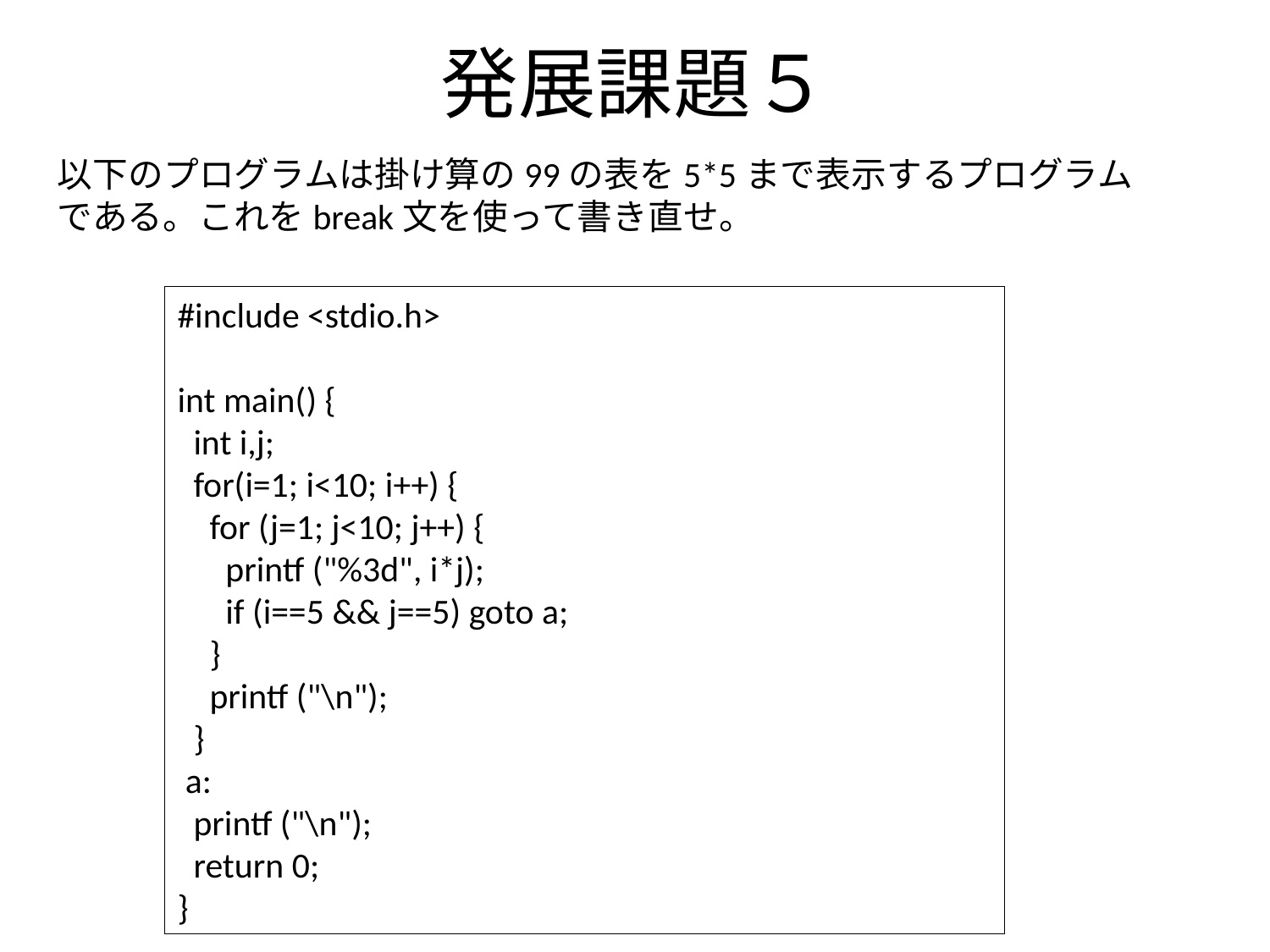

# 発展課題５
以下のプログラムは掛け算の99の表を5*5まで表示するプログラムである。これをbreak文を使って書き直せ。
#include <stdio.h>
int main() {
  int i,j;
  for(i=1; i<10; i++) {
    for (j=1; j<10; j++) {
      printf ("%3d", i*j);
      if (i==5 && j==5) goto a;
    }
    printf ("\n");
  }
 a:
  printf ("\n");
  return 0;
}